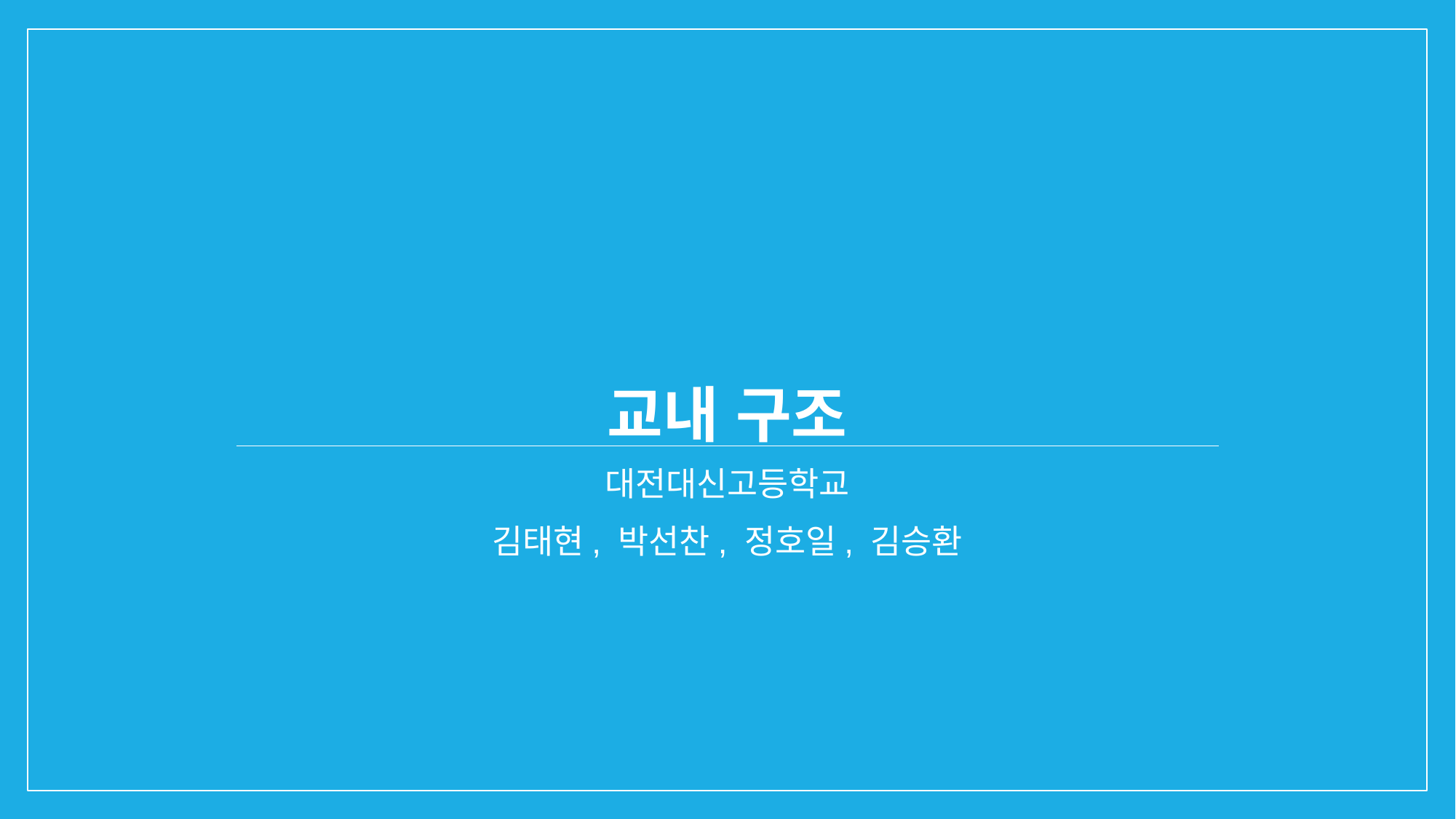

# 교내 구조
대전대신고등학교
김태현, 박선찬, 정호일, 김승환